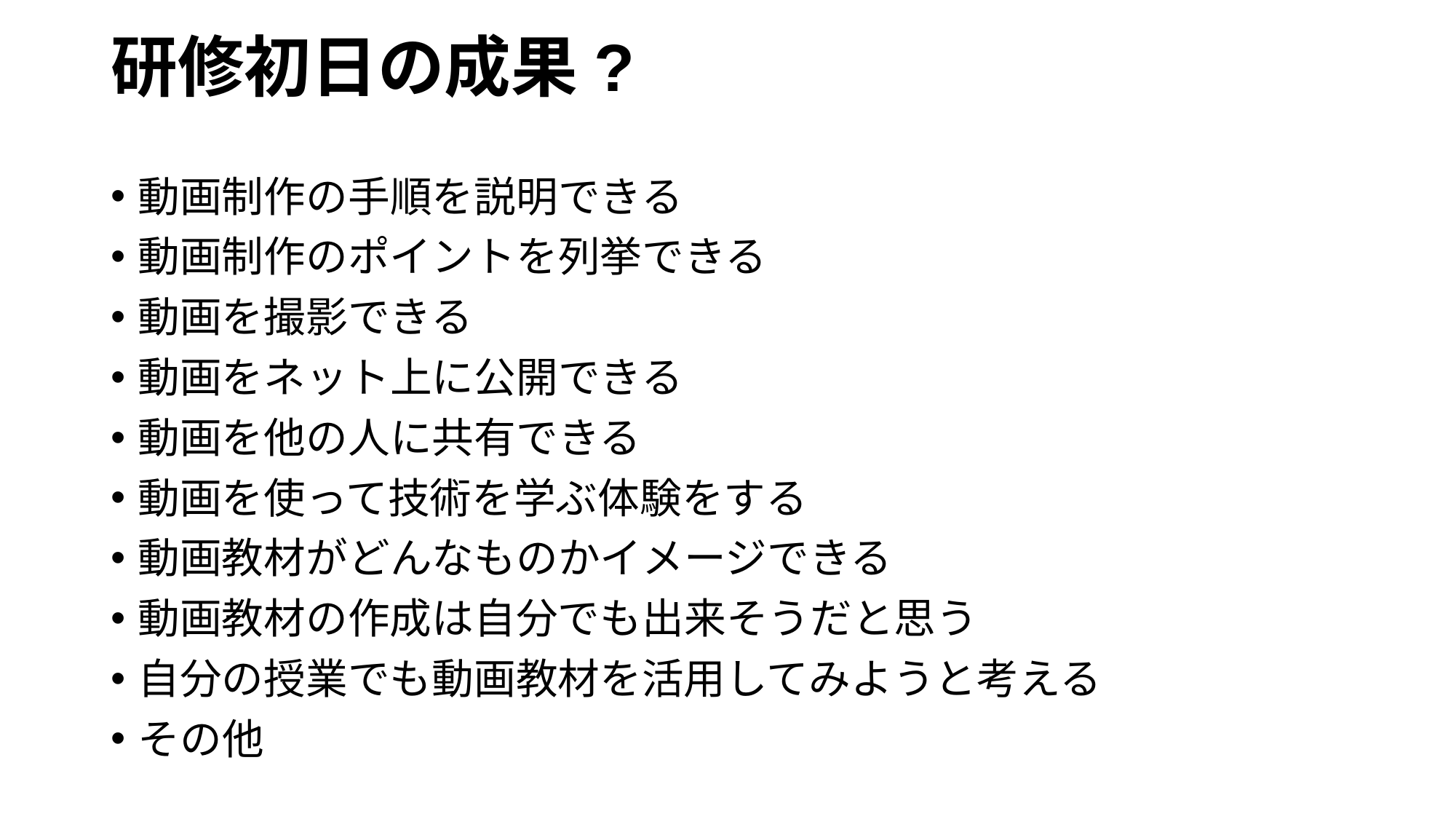

# 研修初日の成果?
動画制作の手順を説明できる
動画制作のポイントを列挙できる
動画を撮影できる
動画をネット上に公開できる
動画を他の人に共有できる
動画を使って技術を学ぶ体験をする
動画教材がどんなものかイメージできる
動画教材の作成は自分でも出来そうだと思う
自分の授業でも動画教材を活用してみようと考える
その他